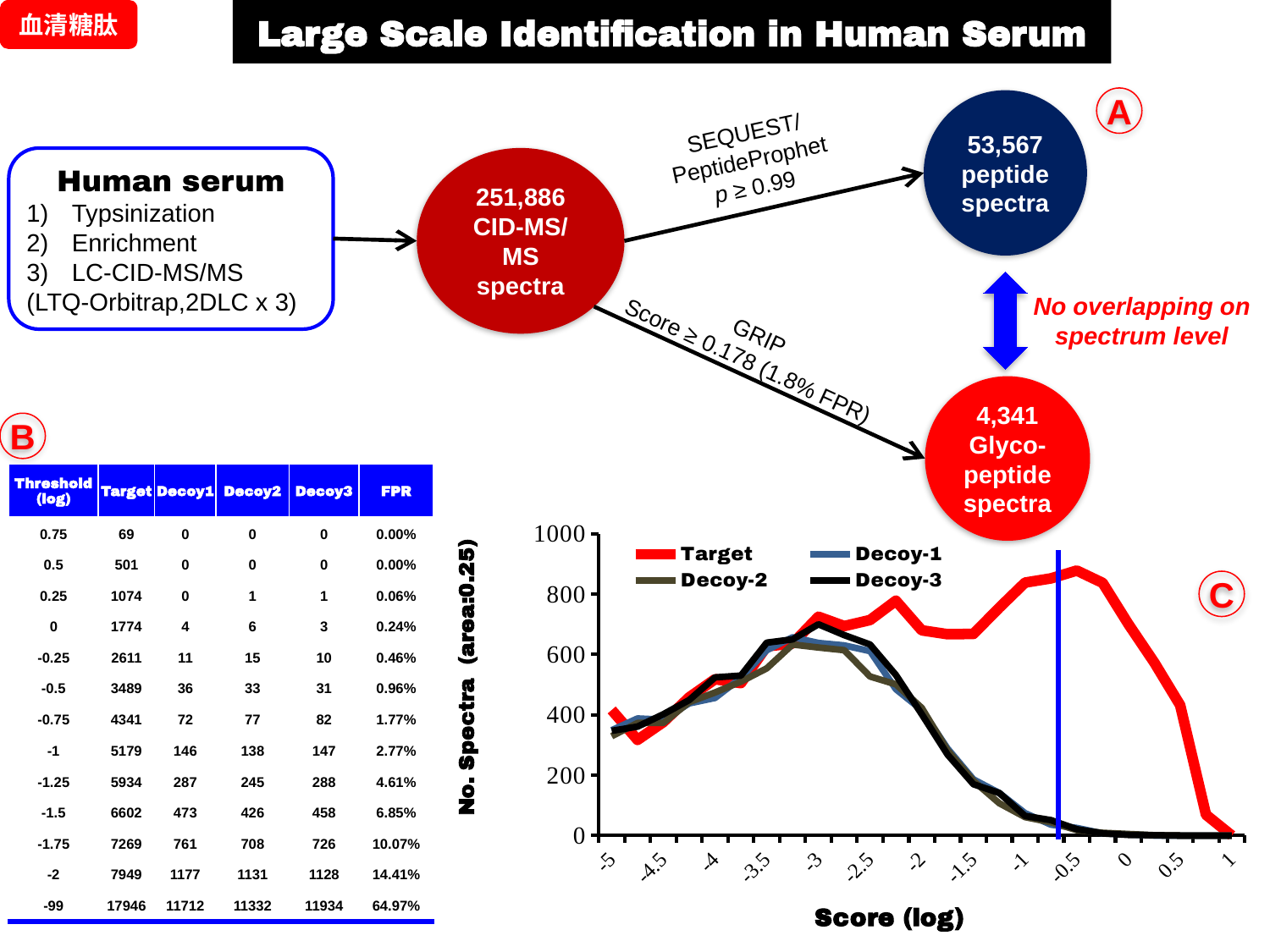

Large Scale Identification in Human Serum
血清糖肽
A
53,567
peptide spectra
SEQUEST/
PeptideProphet
p ≥ 0.99
Human serum
Typsinization
Enrichment
LC-CID-MS/MS
(LTQ-Orbitrap,2DLC x 3)
251,886
CID-MS/MS spectra

No overlapping on spectrum level
GRIP
Score ≥ 0.178 (1.8% FPR)
4,341
Glyco-
peptide spectra
B
| Threshold (log) | Target | Decoy1 | Decoy2 | Decoy3 | FPR |
| --- | --- | --- | --- | --- | --- |
| 0.75 | 69 | 0 | 0 | 0 | 0.00% |
| 0.5 | 501 | 0 | 0 | 0 | 0.00% |
| 0.25 | 1074 | 0 | 1 | 1 | 0.06% |
| 0 | 1774 | 4 | 6 | 3 | 0.24% |
| -0.25 | 2611 | 11 | 15 | 10 | 0.46% |
| -0.5 | 3489 | 36 | 33 | 31 | 0.96% |
| -0.75 | 4341 | 72 | 77 | 82 | 1.77% |
| -1 | 5179 | 146 | 138 | 147 | 2.77% |
| -1.25 | 5934 | 287 | 245 | 288 | 4.61% |
| -1.5 | 6602 | 473 | 426 | 458 | 6.85% |
| -1.75 | 7269 | 761 | 708 | 726 | 10.07% |
| -2 | 7949 | 1177 | 1131 | 1128 | 14.41% |
| -99 | 17946 | 11712 | 11332 | 11934 | 64.97% |

### Chart

| Category |  |  |  |  |
|---|---|---|---|---|
| -5 | 416.0 | 349.0 | 329.0 | 347.0 |
| -4.75 | 317.0 | 388.0 | 373.0 | 361.0 |
| -4.5 | 376.0 | 384.0 | 373.0 | 402.0 |
| -4.25 | 458.0 | 438.0 | 442.0 | 449.0 |
| -4 | 518.0 | 456.0 | 474.0 | 524.0 |
| -3.75 | 505.0 | 522.0 | 510.0 | 530.0 |
| -3.5 | 627.0 | 614.0 | 554.0 | 639.0 |
| -3.25 | 636.0 | 657.0 | 633.0 | 650.0 |
| -3 | 725.0 | 638.0 | 623.0 | 700.0 |
| -2.75 | 694.0 | 630.0 | 614.0 | 664.0 |
| -2.5 | 714.0 | 611.0 | 527.0 | 633.0 |
| -2.25 | 778.0 | 485.0 | 501.0 | 532.0 |
| -2 | 680.0 | 416.0 | 423.0 | 402.0 |
| -1.75 | 667.0 | 288.0 | 282.0 | 268.0 |
| -1.5 | 668.0 | 186.0 | 181.0 | 170.0 |
| -1.25 | 755.0 | 141.0 | 107.0 | 141.0 |
| -1 | 838.0 | 74.0 | 61.0 | 65.0 |
| -0.75 | 852.0 | 36.0 | 44.0 | 51.0 |
| -0.5 | 878.0 | 25.0 | 18.0 | 21.0 |
| -0.25 | 837.0 | 7.0 | 9.0 | 7.0 |
| 0 | 700.0 | 4.0 | 5.0 | 2.0 |
| 0.25 | 573.0 | 0.0 | 1.0 | 1.0 |
| 0.5 | 432.0 | 0.0 | 0.0 | 0.0 |
| 0.75 | 69.0 | 0.0 | 0.0 | 0.0 |
| 1 | 0.0 | 0.0 | 0.0 | 0.0 |
C